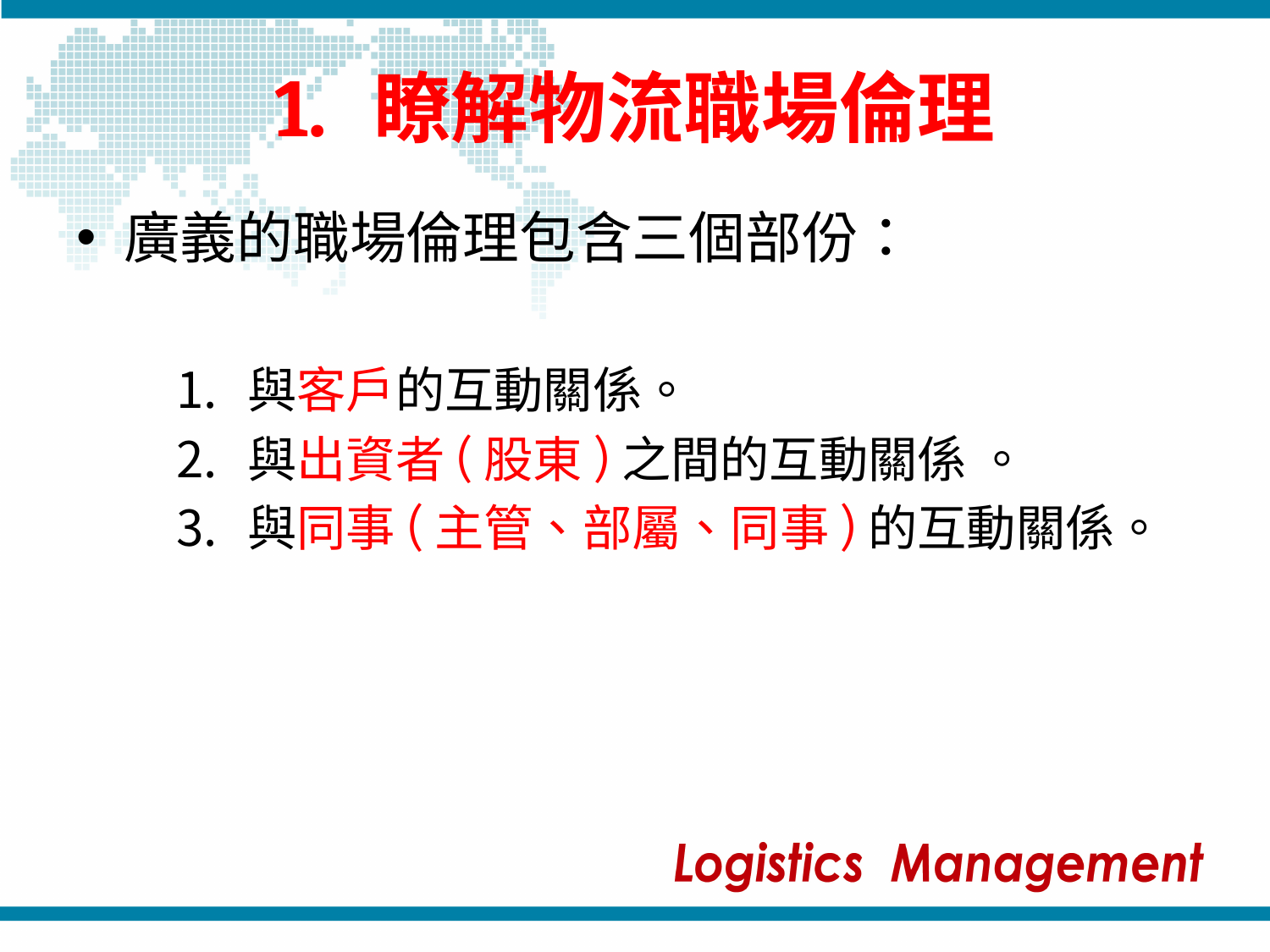

# 1.  瞭解物流職場倫理
廣義的職場倫理包含三個部份：

與客戶的互動關係。
與出資者(股東)之間的互動關係 。
與同事(主管、部屬、同事)的互動關係。